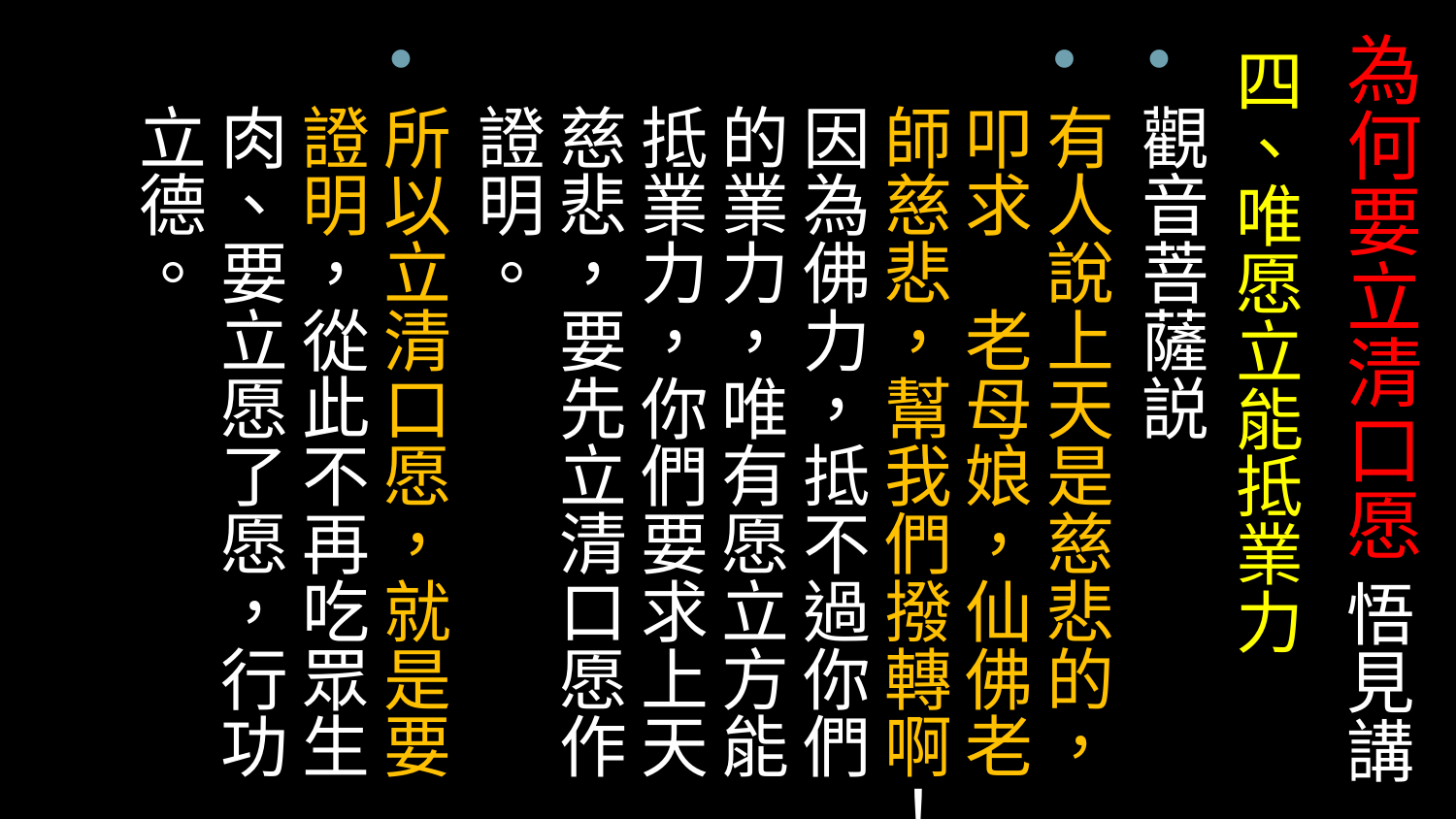

# 為何要立清口愿 悟見講
四、唯愿立能抵業力
觀音菩薩説
有人說上天是慈悲的，叩求　老母娘，仙佛老師慈悲，幫我們撥轉啊！因為佛力，抵不過你們的業力，唯有愿立方能抵業力，你們要求上天慈悲，要先立清口愿作證明。
所以立清口愿，就是要證明，從此不再吃眾生肉、要立愿了愿，行功立德。